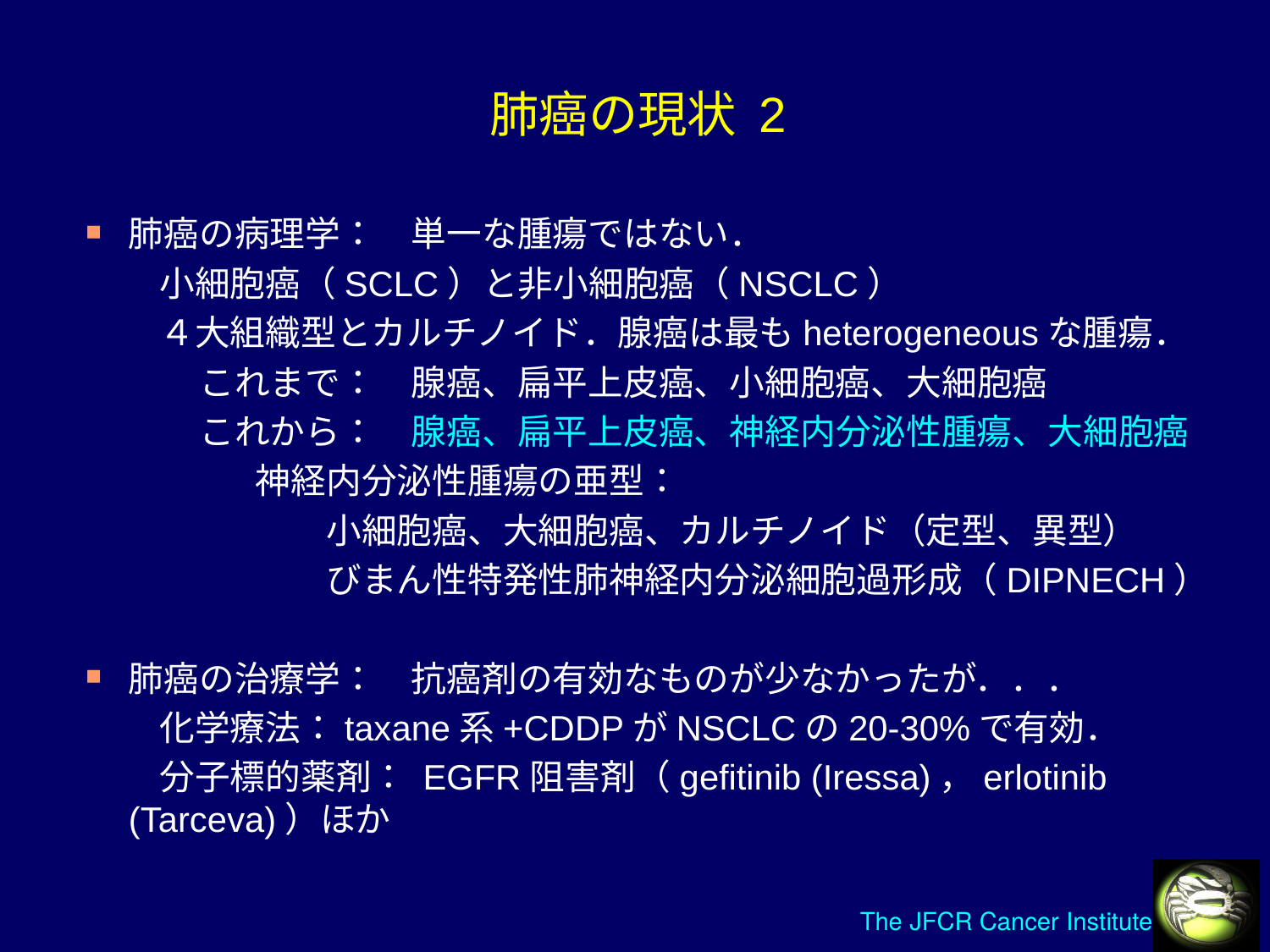

肺癌の現状 2
肺癌の病理学：　単一な腫瘍ではない．
　　小細胞癌（SCLC）と非小細胞癌（NSCLC）
　　４大組織型とカルチノイド．腺癌は最もheterogeneousな腫瘍．
	　　これまで：　腺癌、扁平上皮癌、小細胞癌、大細胞癌
	　　これから：　腺癌、扁平上皮癌、神経内分泌性腫瘍、大細胞癌
		神経内分泌性腫瘍の亜型：
		　　小細胞癌、大細胞癌、カルチノイド（定型、異型）
		　　びまん性特発性肺神経内分泌細胞過形成（DIPNECH）

肺癌の治療学：　抗癌剤の有効なものが少なかったが．．．
　　化学療法：taxane系+CDDPがNSCLCの20-30%で有効．
　　分子標的薬剤： EGFR阻害剤（gefitinib (Iressa)，erlotinib (Tarceva)）ほか